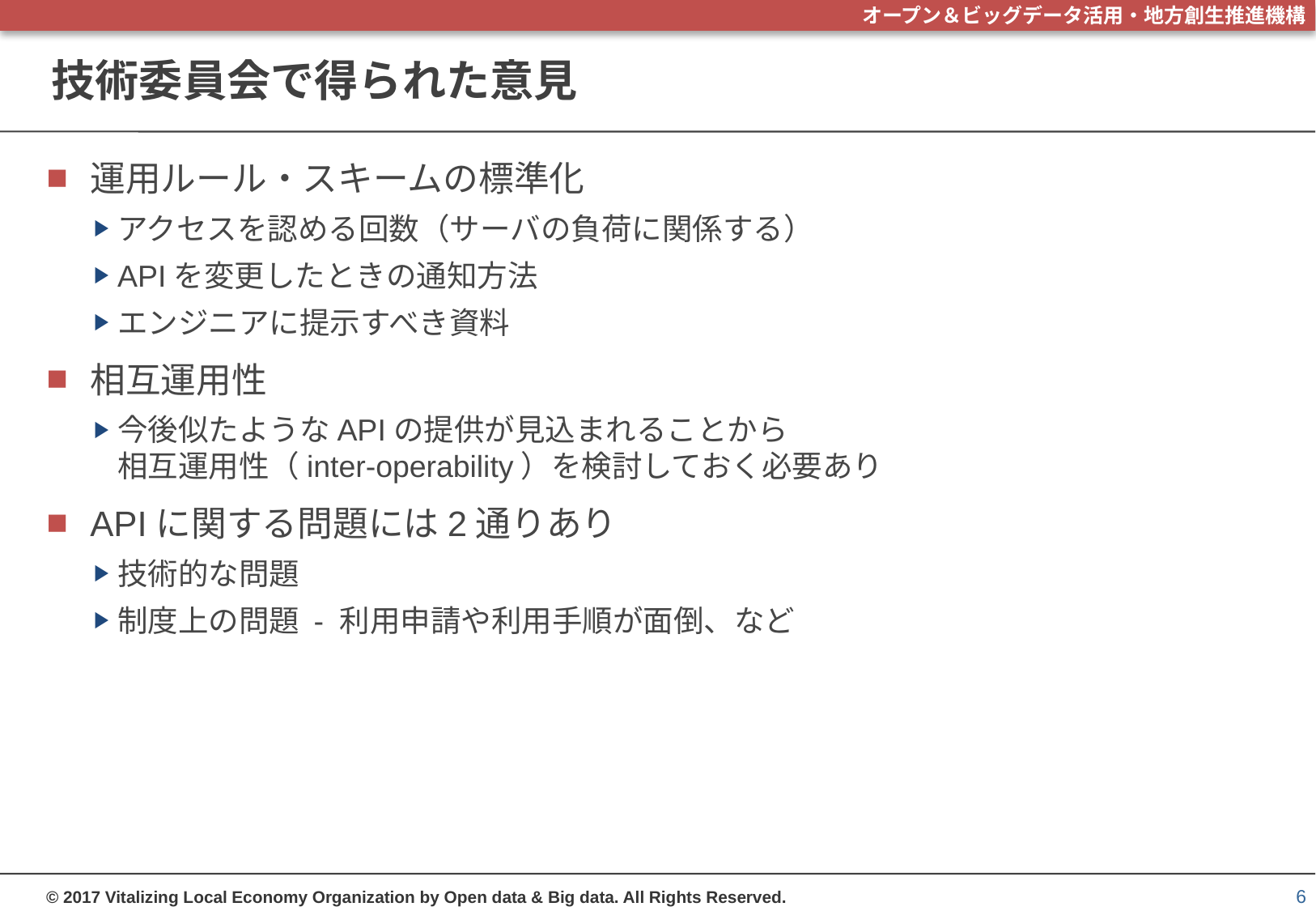

# 技術委員会で得られた意見
運用ルール・スキームの標準化
アクセスを認める回数（サーバの負荷に関係する）
APIを変更したときの通知方法
エンジニアに提示すべき資料
相互運用性
今後似たようなAPIの提供が見込まれることから
相互運用性（inter-operability）を検討しておく必要あり
APIに関する問題には2通りあり
技術的な問題
制度上の問題 - 利用申請や利用手順が面倒、など

6